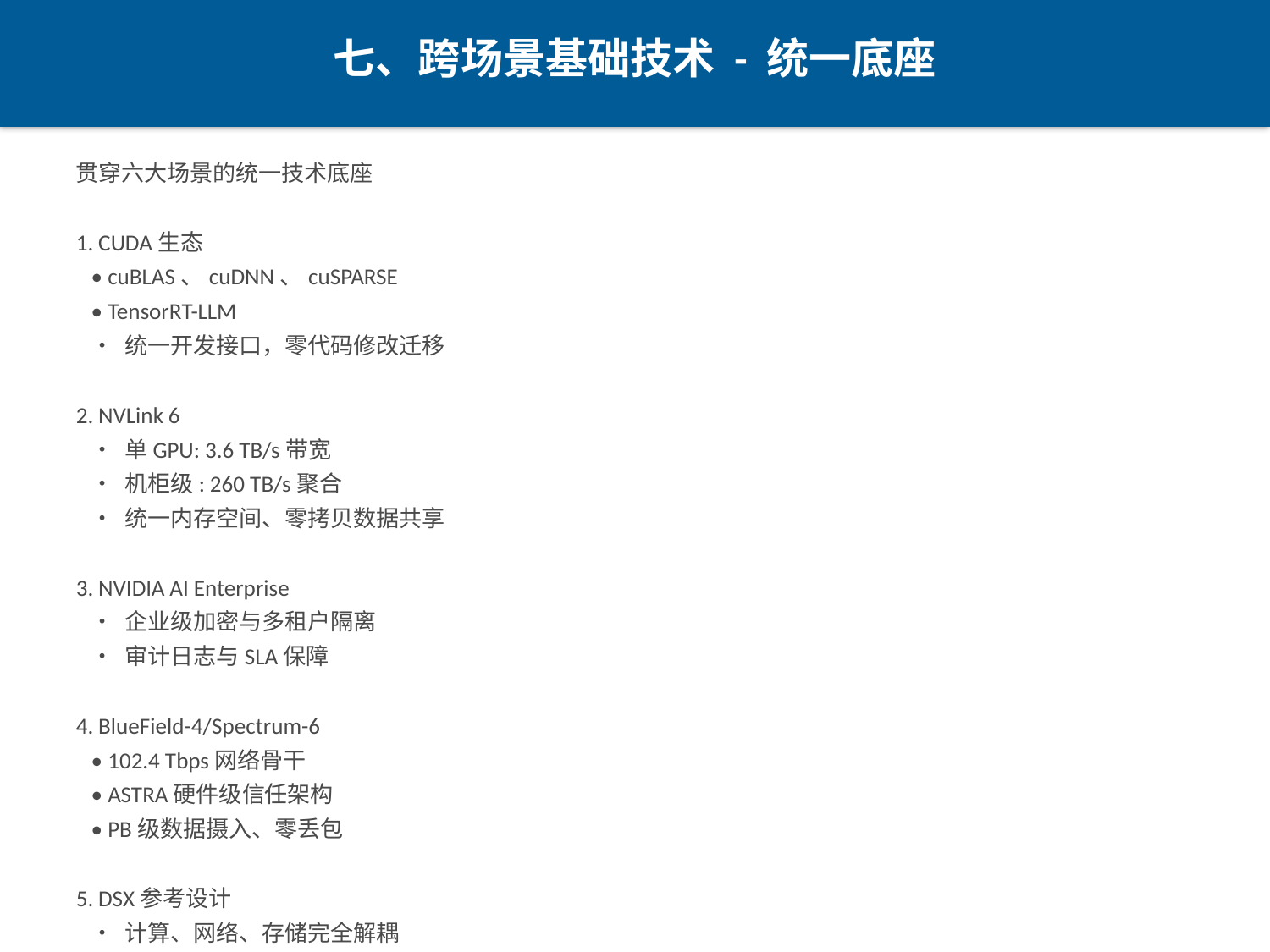

七、跨场景基础技术 - 统一底座
贯穿六大场景的统一技术底座

1. CUDA生态
   • cuBLAS、cuDNN、cuSPARSE
   • TensorRT-LLM
   • 统一开发接口，零代码修改迁移

2. NVLink 6
   • 单GPU: 3.6 TB/s带宽
   • 机柜级: 260 TB/s聚合
   • 统一内存空间、零拷贝数据共享

3. NVIDIA AI Enterprise
   • 企业级加密与多租户隔离
   • 审计日志与SLA保障

4. BlueField-4/Spectrum-6
   • 102.4 Tbps网络骨干
   • ASTRA硬件级信任架构
   • PB级数据摄入、零丢包

5. DSX参考设计
   • 计算、网络、存储完全解耦
   • 贯穿所有场景的标准化部署